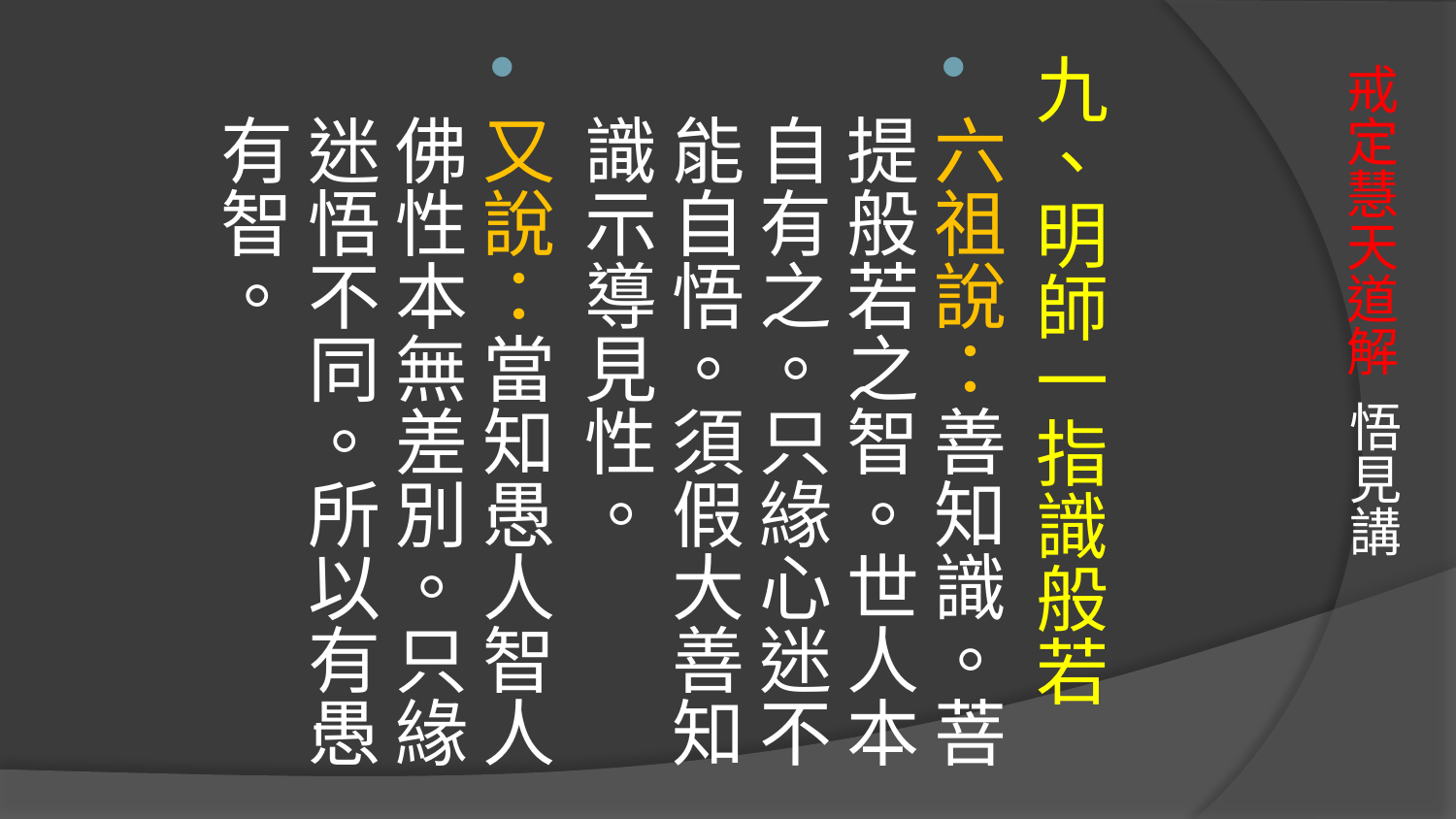

九、明師一指識般若
六祖說：善知識。菩提般若之智。世人本自有之。只緣心迷不能自悟。須假大善知識示導見性。
又說：當知愚人智人佛性本無差別。只緣迷悟不同。所以有愚有智。

# 戒定慧天道解  悟見講